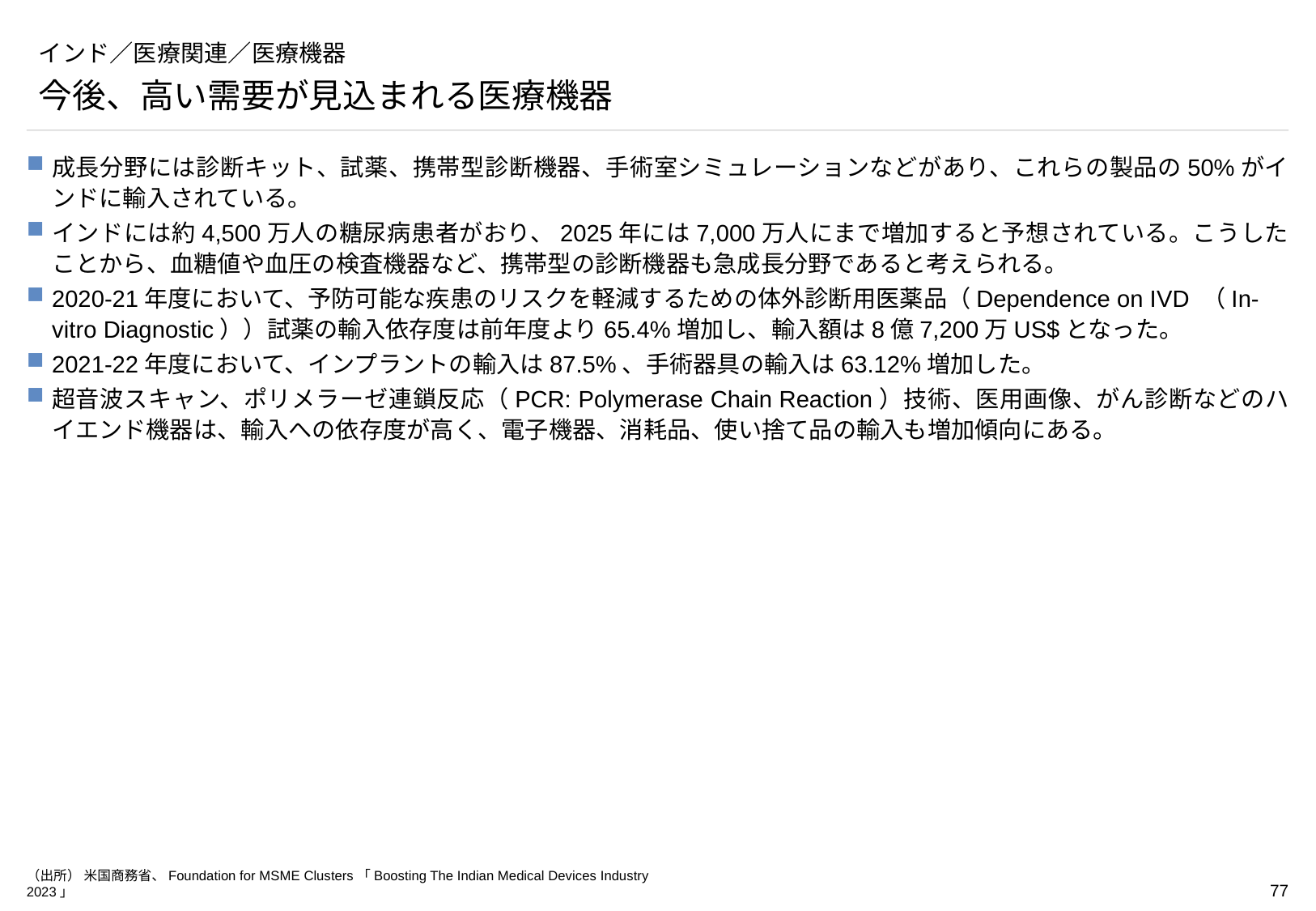

# インド／医療関連／医療機器
今後、高い需要が見込まれる医療機器
成長分野には診断キット、試薬、携帯型診断機器、手術室シミュレーションなどがあり、これらの製品の50%がインドに輸入されている。
インドには約4,500万人の糖尿病患者がおり、2025年には7,000万人にまで増加すると予想されている。こうしたことから、血糖値や血圧の検査機器など、携帯型の診断機器も急成長分野であると考えられる。
2020-21年度において、予防可能な疾患のリスクを軽減するための体外診断用医薬品（Dependence on IVD （In-vitro Diagnostic））試薬の輸入依存度は前年度より65.4%増加し、輸入額は8億7,200万US$となった。
2021-22年度において、インプラントの輸入は87.5%、手術器具の輸入は63.12%増加した。
超音波スキャン、ポリメラーゼ連鎖反応（PCR: Polymerase Chain Reaction）技術、医用画像、がん診断などのハイエンド機器は、輸入への依存度が高く、電子機器、消耗品、使い捨て品の輸入も増加傾向にある。
（出所） 米国商務省、Foundation for MSME Clusters「Boosting The Indian Medical Devices Industry 2023」